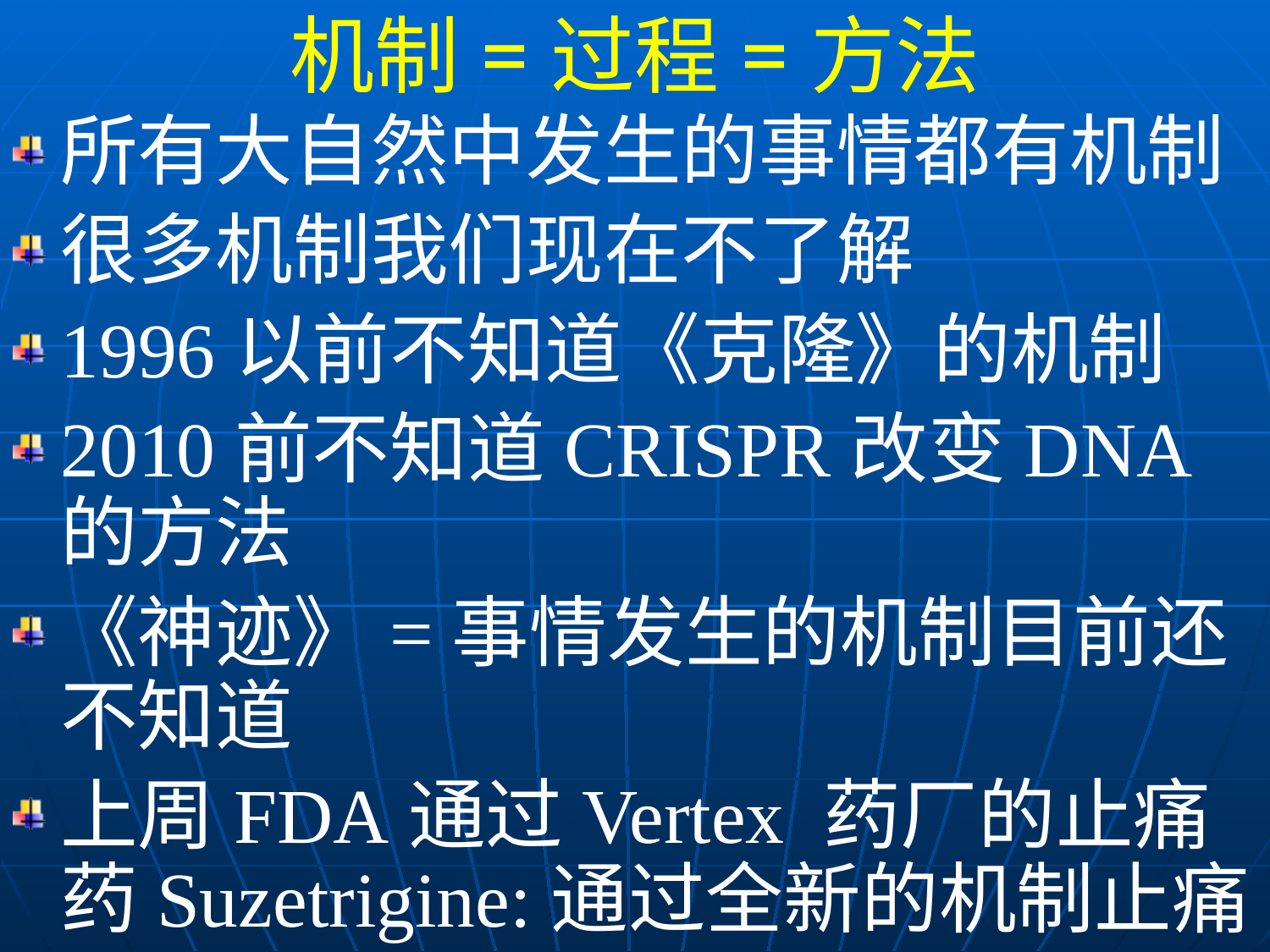

机制=过程=方法
所有大自然中发生的事情都有机制
很多机制我们现在不了解
1996以前不知道《克隆》的机制
2010前不知道CRISPR改变DNA的方法
《神迹》=事情发生的机制目前还不知道
上周FDA通过Vertex 药厂的止痛药Suzetrigine:通过全新的机制止痛